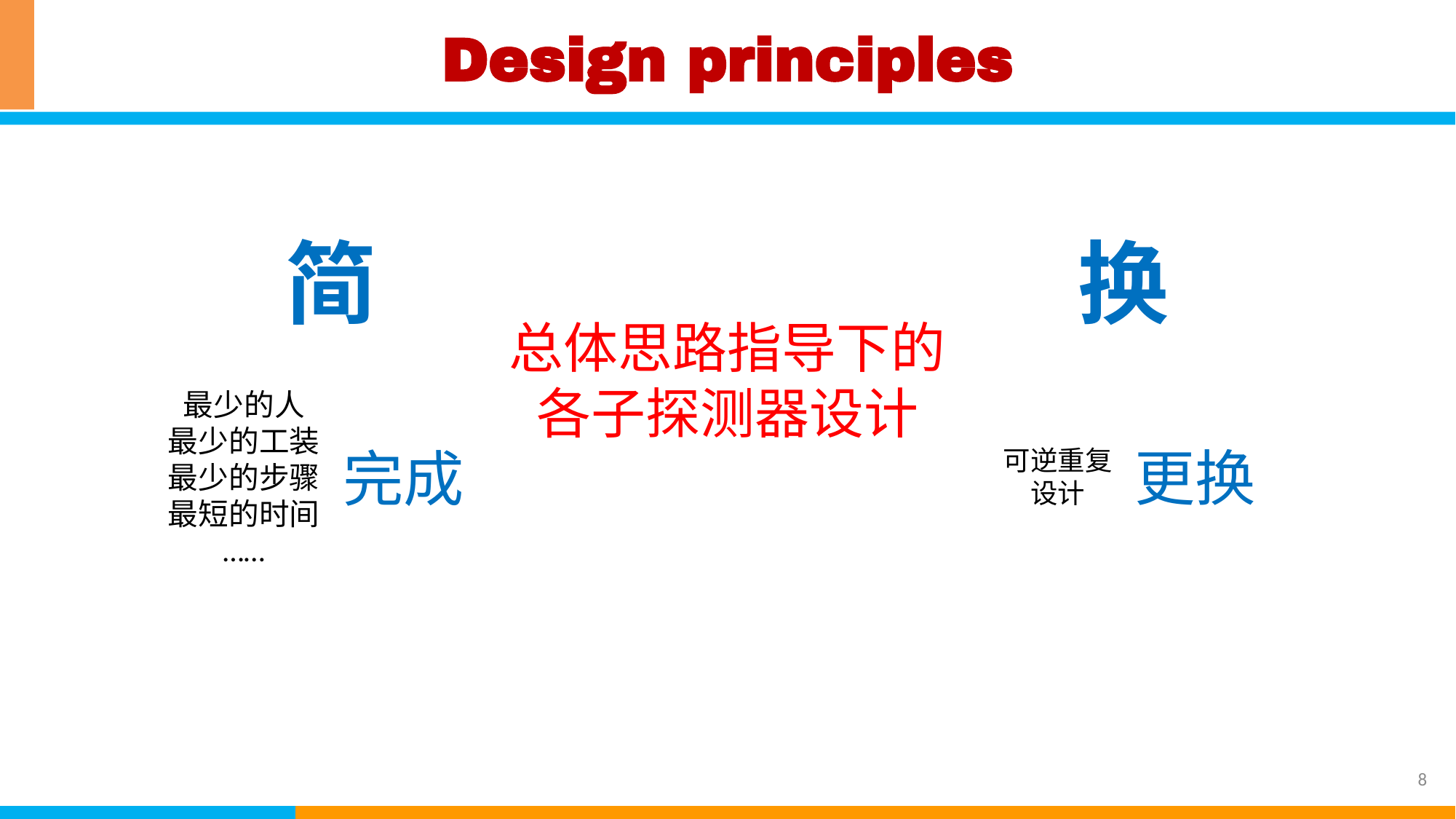

# Design principles
简
换
总体思路指导下的
各子探测器设计
最少的人
最少的工装
最少的步骤
最短的时间
……
更换
完成
可逆重复
设计
8